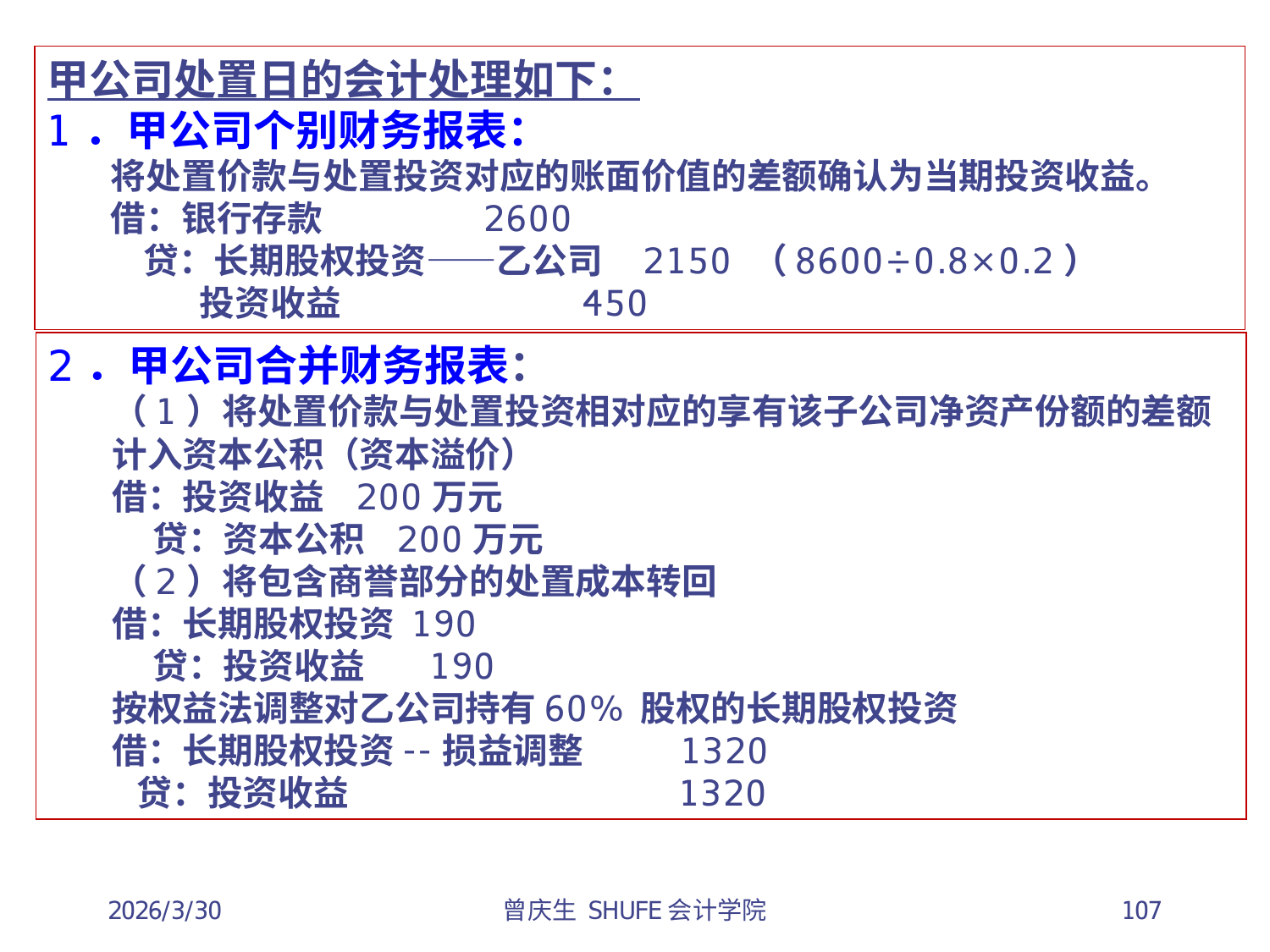

甲公司处置日的会计处理如下：
1．甲公司个别财务报表：
将处置价款与处置投资对应的账面价值的差额确认为当期投资收益。
借：银行存款                   2600
   贷：长期股权投资——乙公司    2150 （8600÷0.8×0.2）
          投资收益                             450
2．甲公司合并财务报表：
（1）将处置价款与处置投资相对应的享有该子公司净资产份额的差额计入资本公积（资本溢价）
借：投资收益   200万元
    贷：资本公积   200万元
（2）将包含商誉部分的处置成本转回
借：长期股权投资 190
    贷：投资收益       190
按权益法调整对乙公司持有60%股权的长期股权投资
借：长期股权投资--损益调整           1320
  贷：投资收益                                        1320
2026/3/30
曾庆生 SHUFE会计学院
107